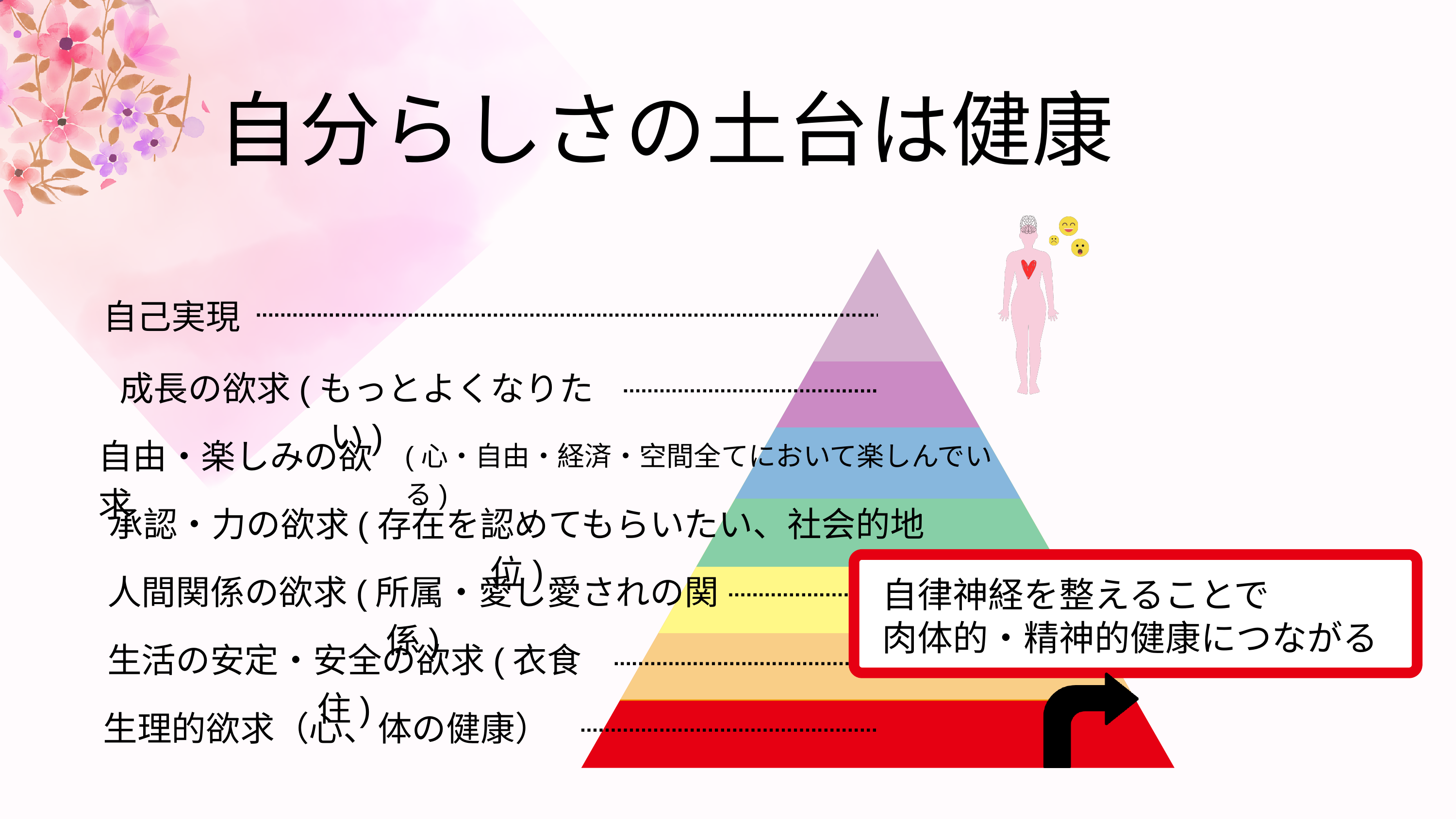

自分らしさの土台は健康

自己実現

成長の欲求(もっとよくなりたい)

自由•楽しみの欲求
(心•自由•経済•空間全てにおいて楽しんでいる)
承認•力の欲求(存在を認めてもらいたい、社会的地位)

人間関係の欲求(所属•愛し愛されの関係)
自律神経を整えることで
肉体的・精神的健康につながる

生活の安定•安全の欲求(衣食住)

生理的欲求（心、体の健康）